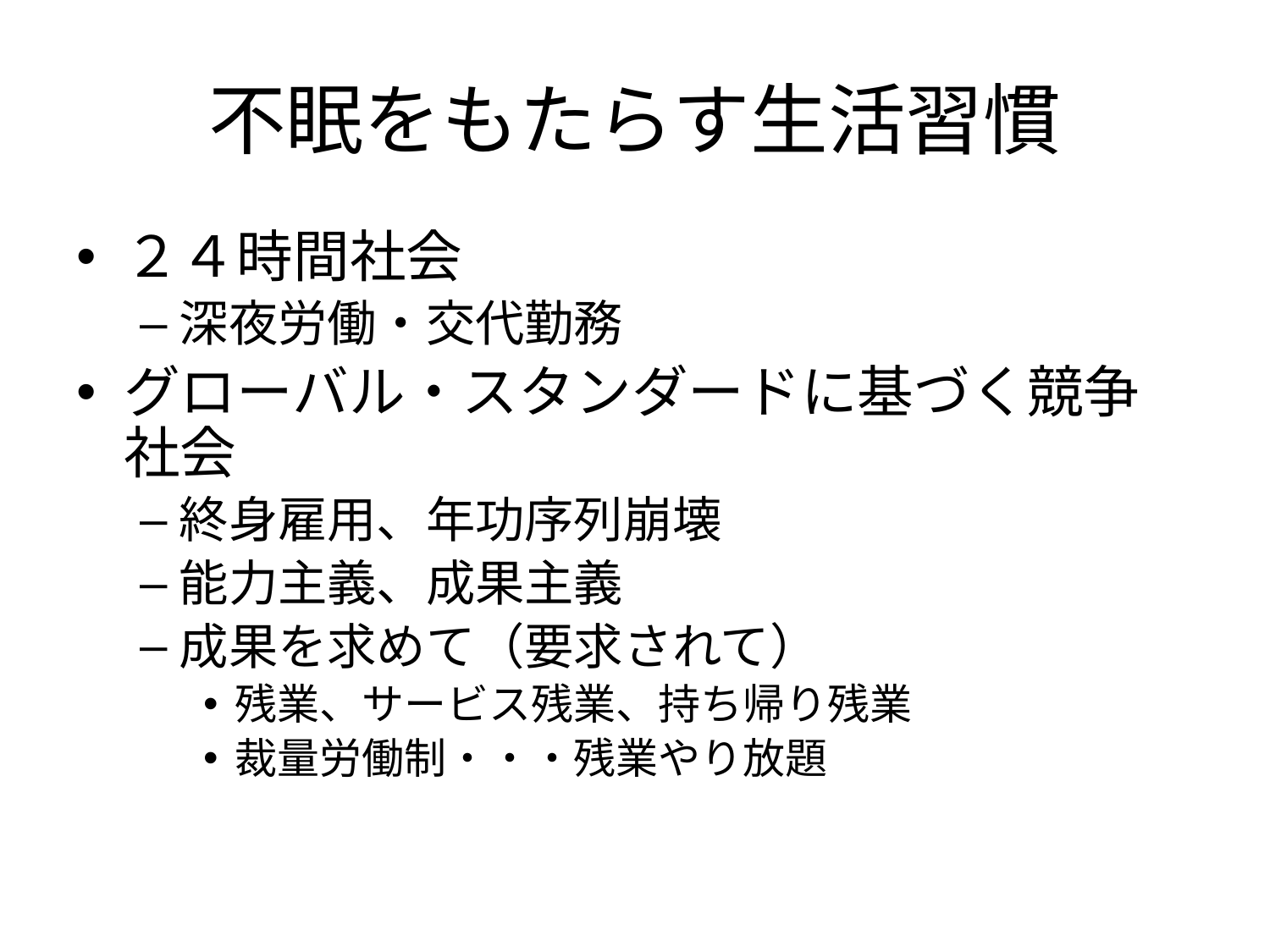

# 不眠をもたらす生活習慣
２４時間社会
深夜労働・交代勤務
グローバル・スタンダードに基づく競争社会
終身雇用、年功序列崩壊
能力主義、成果主義
成果を求めて（要求されて）
残業、サービス残業、持ち帰り残業
裁量労働制・・・残業やり放題